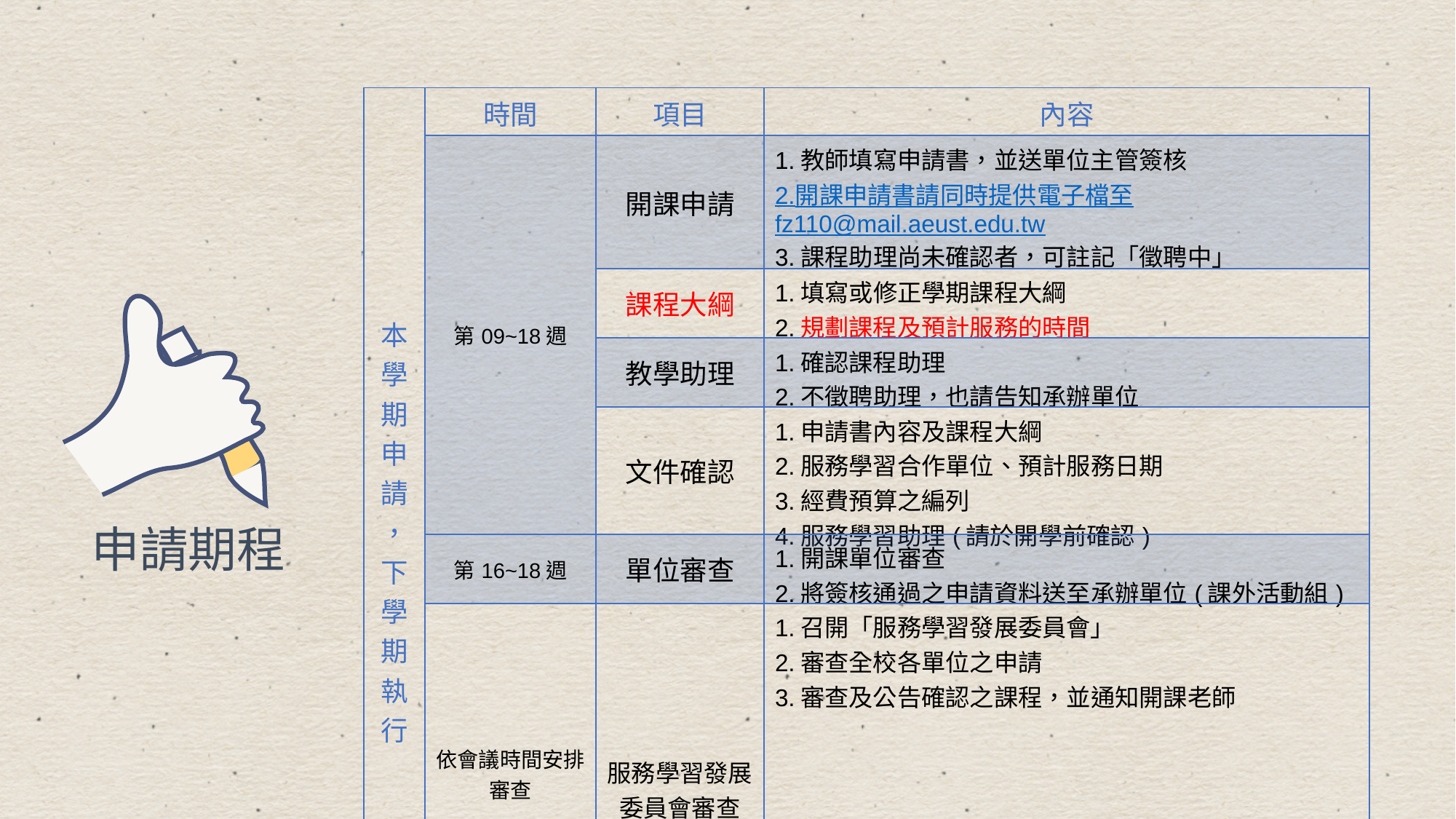

| 本學期申請 ， 下學期執行 | 時間 | 項目 | 內容 |
| --- | --- | --- | --- |
|  | 第09~18週 | 開課申請 | 1.教師填寫申請書，並送單位主管簽核 2.開課申請書請同時提供電子檔至fz110@mail.aeust.edu.tw 3.課程助理尚未確認者，可註記「徵聘中」 |
|  |  | 課程大綱 | 1.填寫或修正學期課程大綱 2.規劃課程及預計服務的時間 |
|  |  | 教學助理 | 1.確認課程助理 2.不徵聘助理，也請告知承辦單位 |
|  |  | 文件確認 | 1.申請書內容及課程大綱 2.服務學習合作單位、預計服務日期 3.經費預算之編列 4.服務學習助理(請於開學前確認) |
|  | 第16~18週 | 單位審查 | 1.開課單位審查 2.將簽核通過之申請資料送至承辦單位(課外活動組) |
|  | 依會議時間安排審查 | 服務學習發展 委員會審查 | 1.召開「服務學習發展委員會」 2.審查全校各單位之申請 3.審查及公告確認之課程，並通知開課老師 |

申請期程